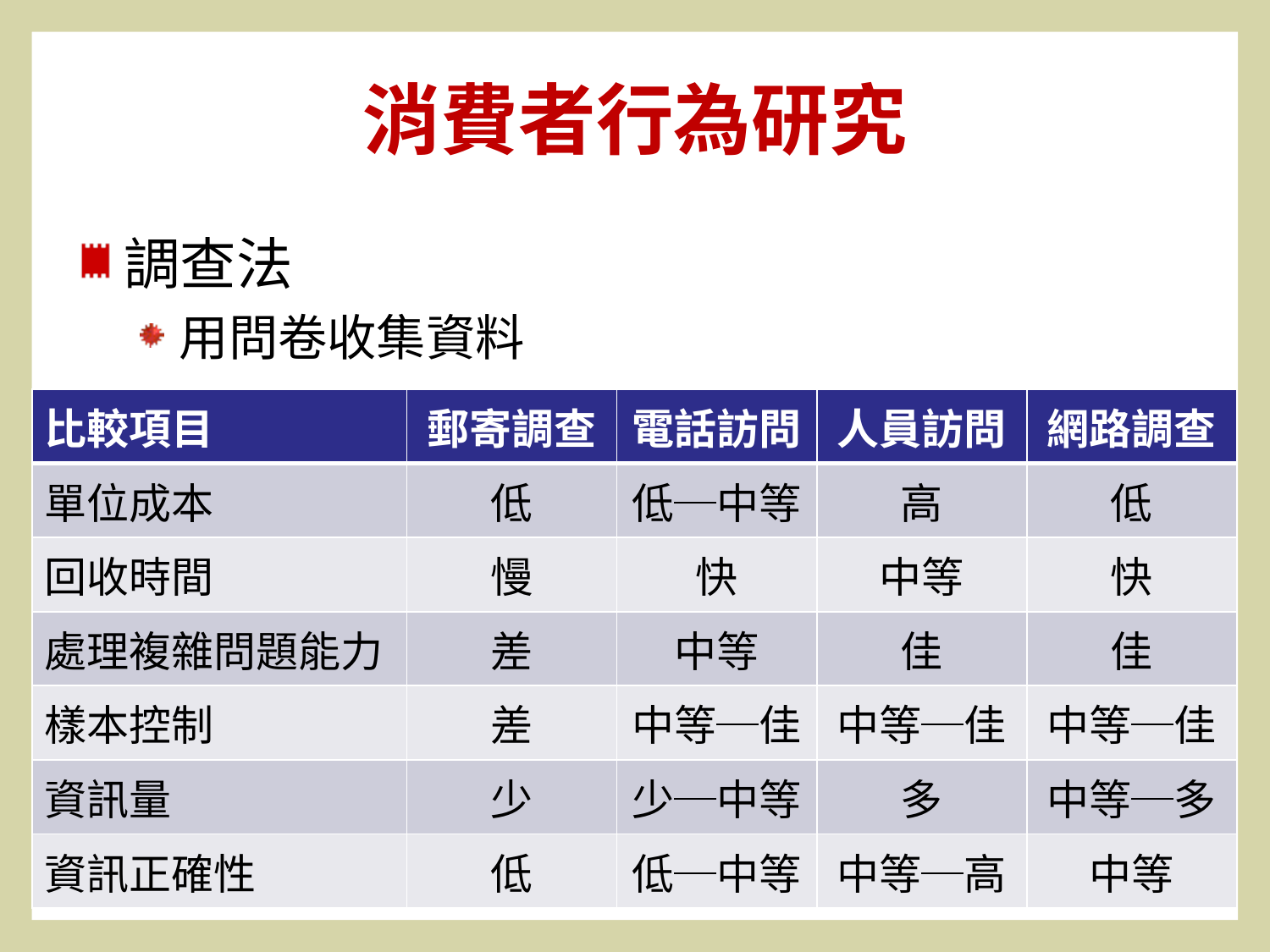

# 消費者行為研究
調查法
用問卷收集資料
| 比較項目 | 郵寄調查 | 電話訪問 | 人員訪問 | 網路調查 |
| --- | --- | --- | --- | --- |
| 單位成本 | 低 | 低─中等 | 高 | 低 |
| 回收時間 | 慢 | 快 | 中等 | 快 |
| 處理複雜問題能力 | 差 | 中等 | 佳 | 佳 |
| 樣本控制 | 差 | 中等─佳 | 中等─佳 | 中等─佳 |
| 資訊量 | 少 | 少─中等 | 多 | 中等─多 |
| 資訊正確性 | 低 | 低─中等 | 中等─高 | 中等 |